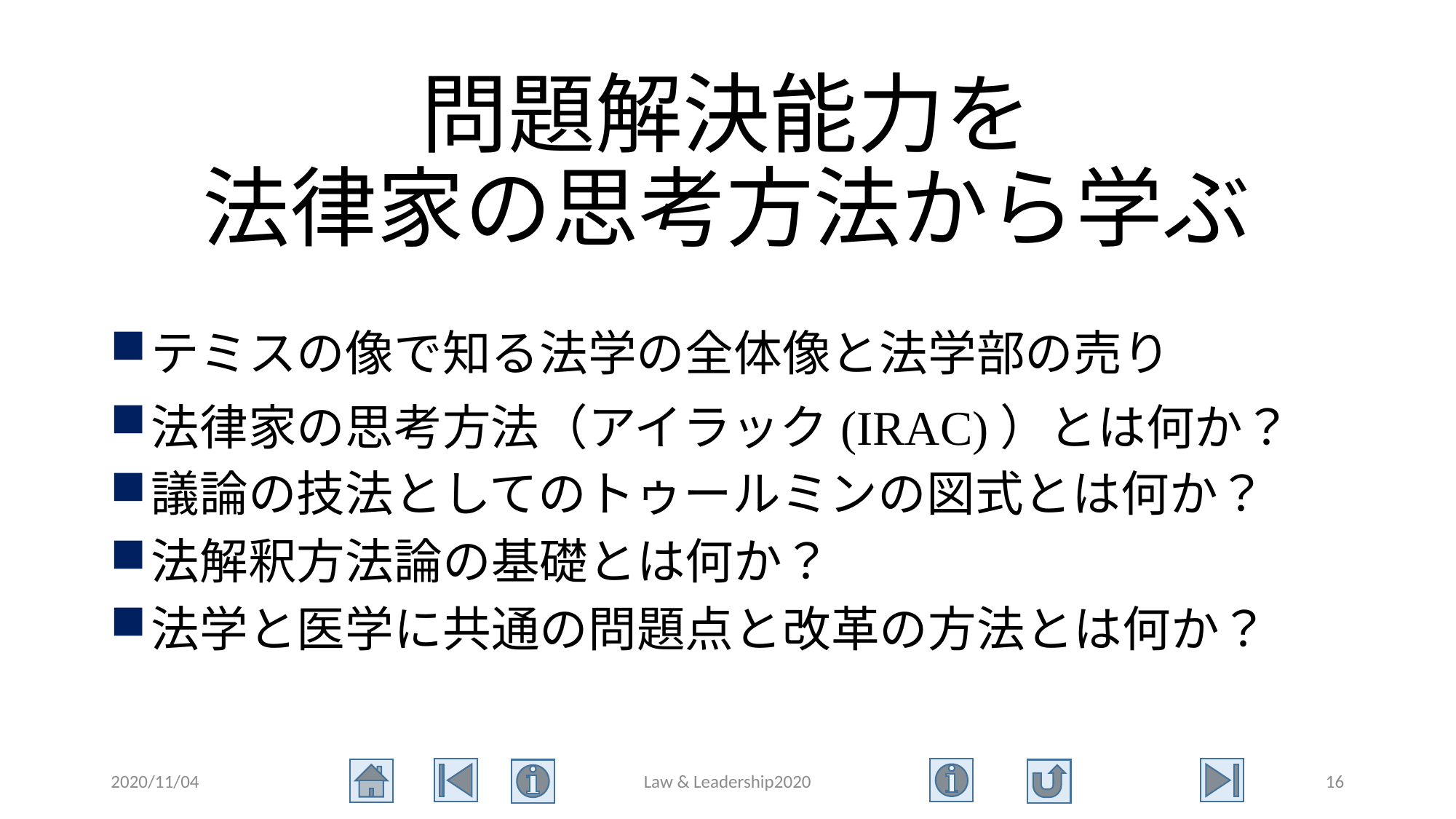

# 問題解決能力を 法律家の思考方法から学ぶ
テミスの像で知る法学の全体像と法学部の売り
法律家の思考方法（アイラック(IRAC)）とは何か？
議論の技法としてのトゥールミンの図式とは何か？
法解釈方法論の基礎とは何か？
法学と医学に共通の問題点と改革の方法とは何か？
2020/11/04
Law & Leadership2020
16